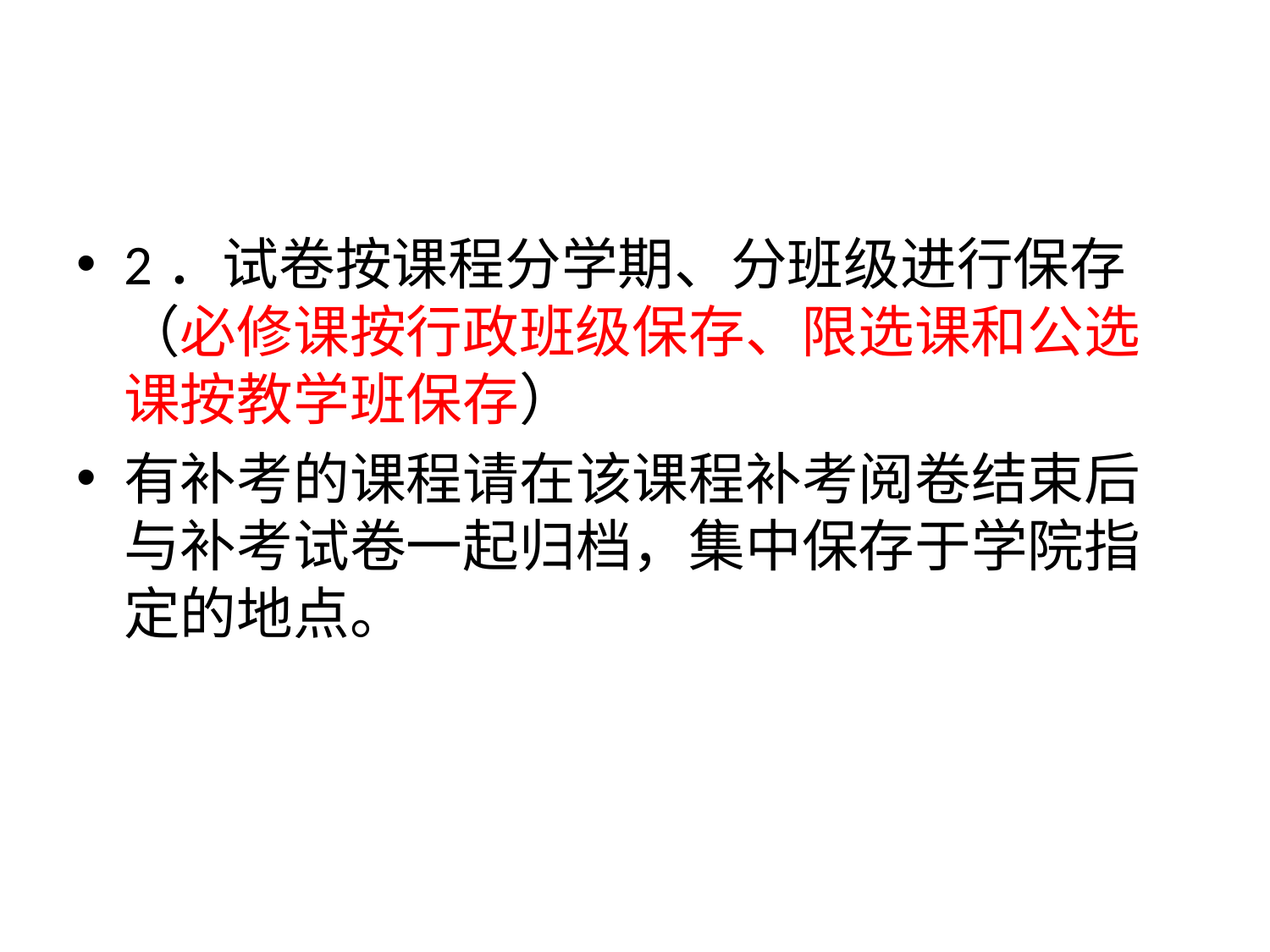

2．试卷按课程分学期、分班级进行保存（必修课按行政班级保存、限选课和公选课按教学班保存）
有补考的课程请在该课程补考阅卷结束后与补考试卷一起归档，集中保存于学院指定的地点。